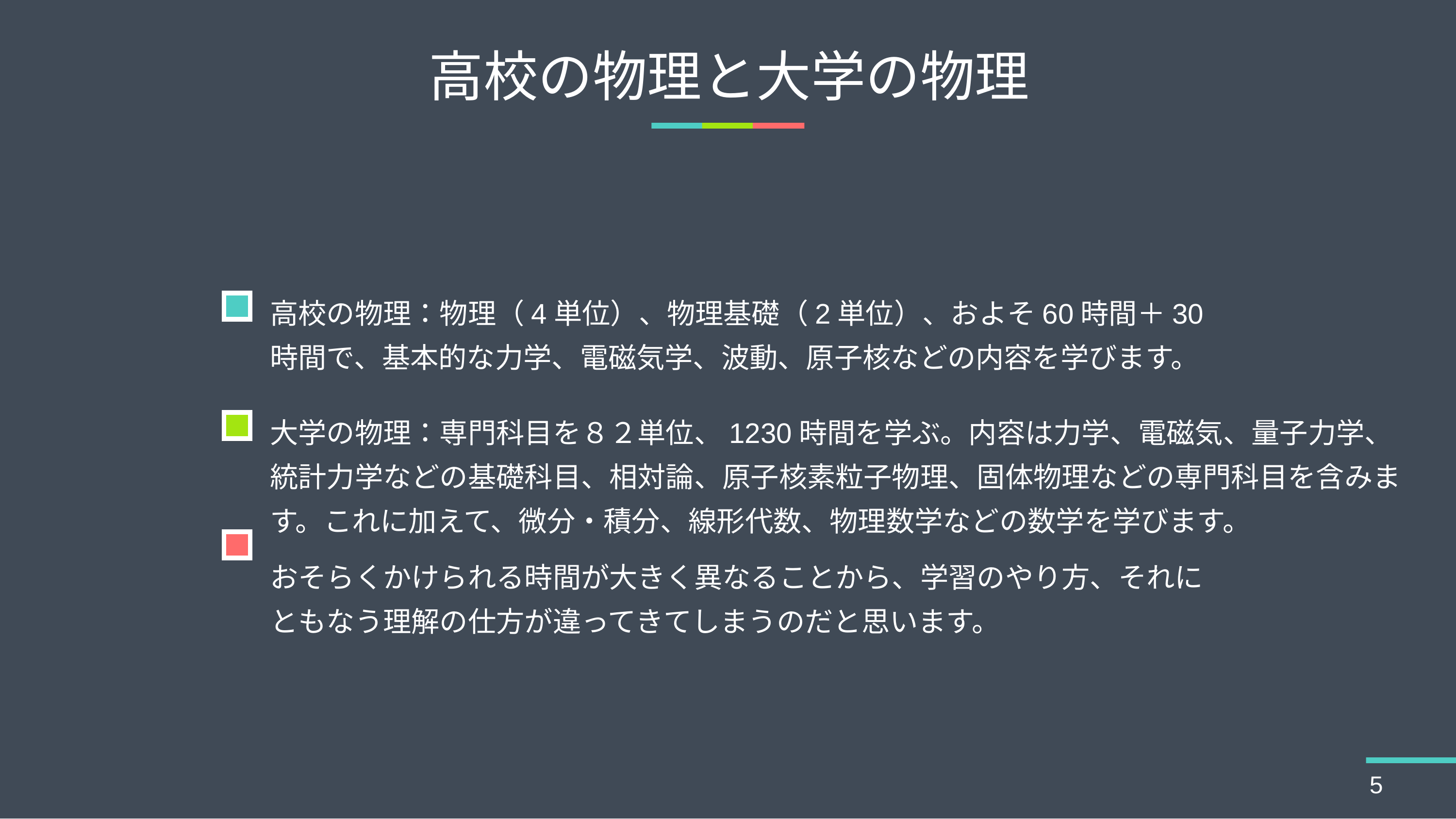

# 高校の物理と大学の物理
高校の物理：物理（4単位）、物理基礎（2単位）、およそ60時間＋30時間で、基本的な力学、電磁気学、波動、原子核などの内容を学びます。
大学の物理：専門科目を８２単位、1230時間を学ぶ。内容は力学、電磁気、量子力学、統計力学などの基礎科目、相対論、原子核素粒子物理、固体物理などの専門科目を含みます。これに加えて、微分・積分、線形代数、物理数学などの数学を学びます。
おそらくかけられる時間が大きく異なることから、学習のやり方、それにともなう理解の仕方が違ってきてしまうのだと思います。
5